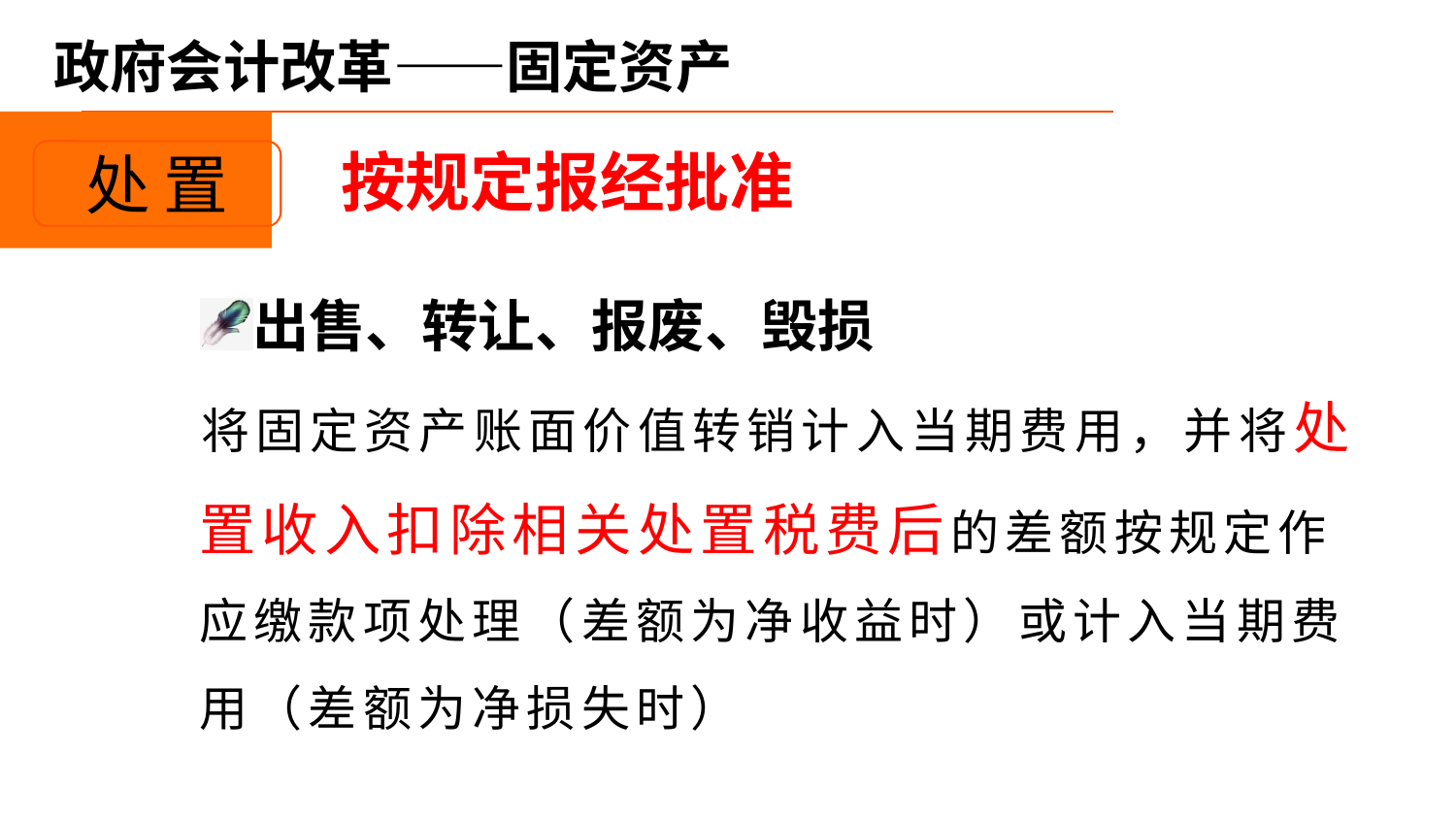

# 政府会计改革——固定资产

按规定报经批准

处置
出售、转让、报废、毁损
将固定资产账面价值转销计入当期费用，并将处置收入扣除相关处置税费后的差额按规定作应缴款项处理（差额为净收益时）或计入当期费用（差额为净损失时）